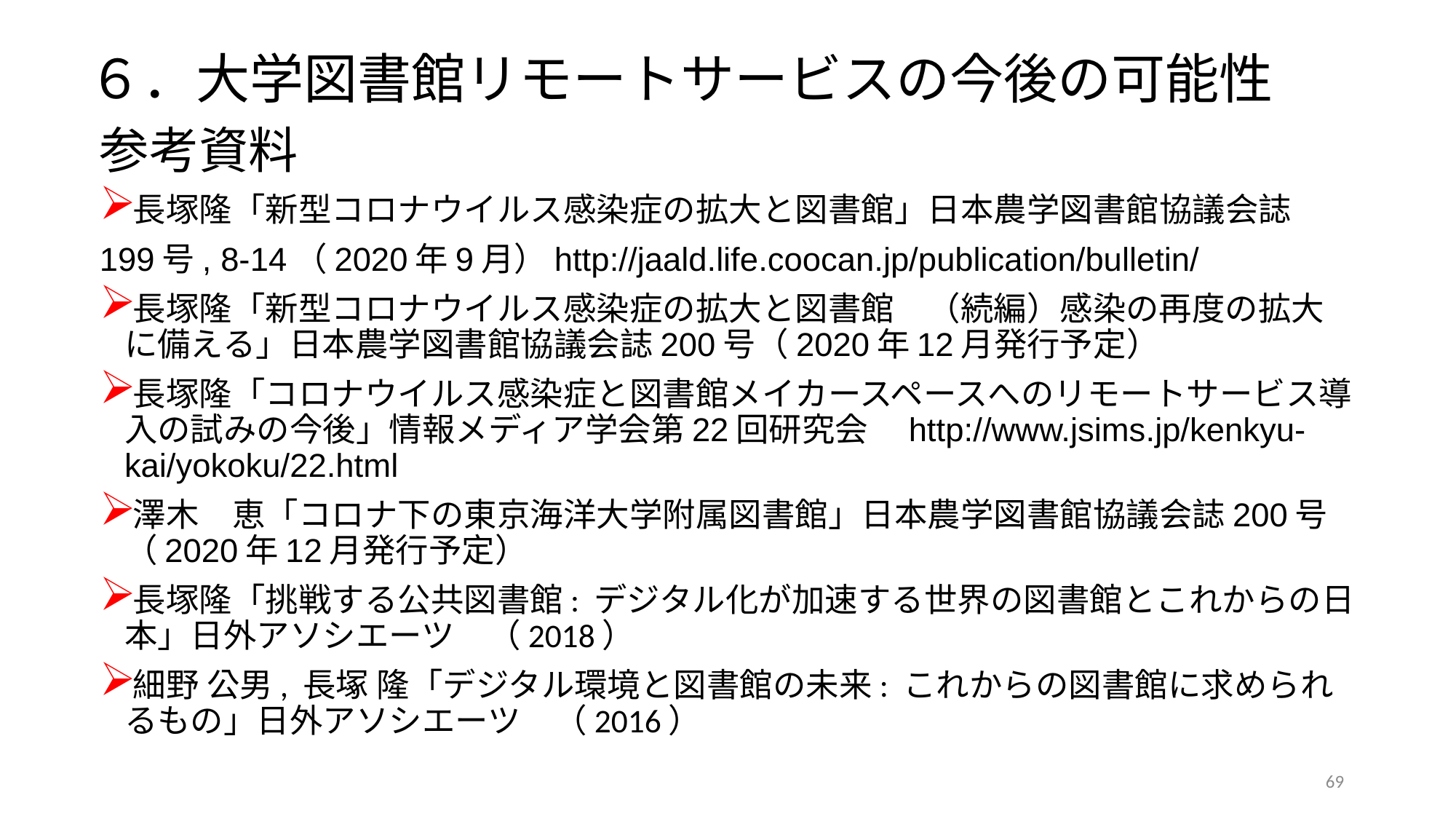

# ６．大学図書館リモートサービスの今後の可能性
参考資料
長塚隆「新型コロナウイルス感染症の拡大と図書館」日本農学図書館協議会誌
199号, 8-14（2020年9月）http://jaald.life.coocan.jp/publication/bulletin/
長塚隆「新型コロナウイルス感染症の拡大と図書館　（続編）感染の再度の拡大に備える」日本農学図書館協議会誌200号（2020年12月発行予定）
長塚隆「コロナウイルス感染症と図書館メイカースペースへのリモートサービス導入の試みの今後」情報メディア学会第22回研究会　http://www.jsims.jp/kenkyu-kai/yokoku/22.html
澤木　恵「コロナ下の東京海洋大学附属図書館」日本農学図書館協議会誌200号（2020年12月発行予定）
長塚隆「挑戦する公共図書館: デジタル化が加速する世界の図書館とこれからの日本」日外アソシエーツ　（2018）
細野 公男, 長塚 隆「デジタル環境と図書館の未来: これからの図書館に求められるもの」日外アソシエーツ　（2016）

69